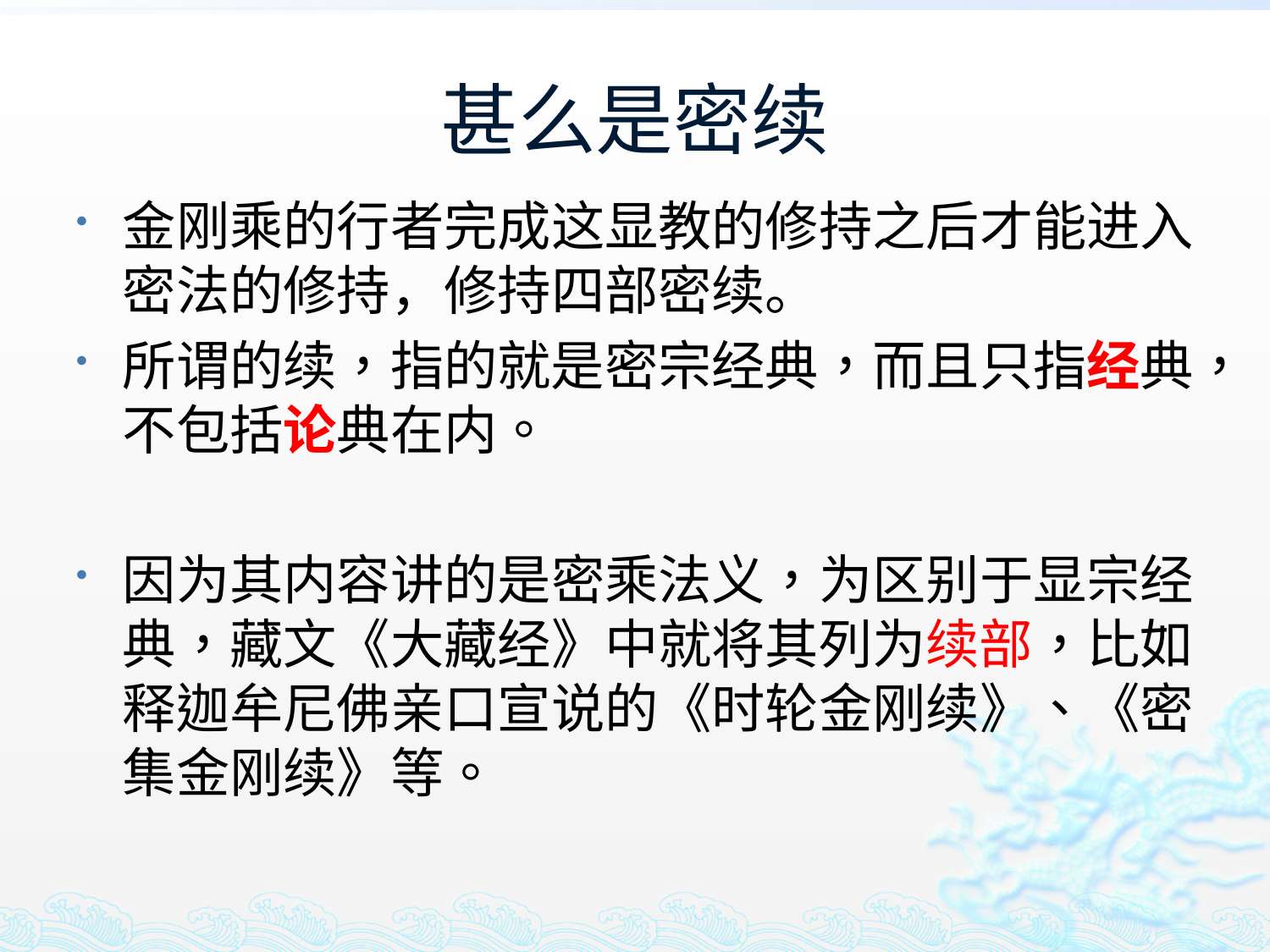

# 甚么是密续
金刚乘的行者完成这显教的修持之后才能进入密法的修持，修持四部密续。
所谓的续，指的就是密宗经典，而且只指经典，不包括论典在内。

因为其内容讲的是密乘法义，为区别于显宗经典，藏文《大藏经》中就将其列为续部，比如释迦牟尼佛亲口宣说的《时轮金刚续》、《密集金刚续》等。